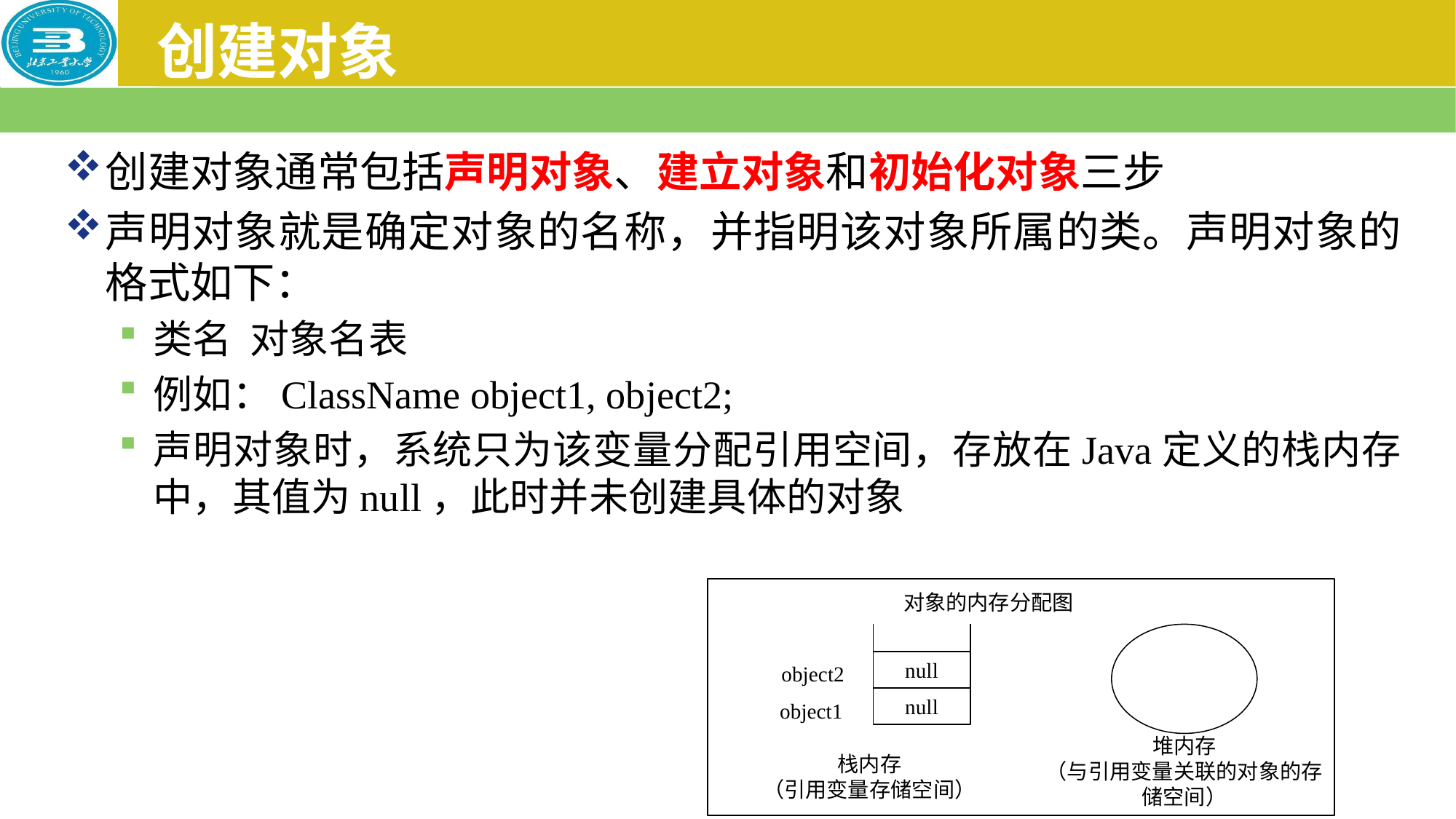

# 创建对象
创建对象通常包括声明对象、建立对象和初始化对象三步
声明对象就是确定对象的名称，并指明该对象所属的类。声明对象的格式如下：
类名  对象名表
例如：ClassName object1, object2;
声明对象时，系统只为该变量分配引用空间，存放在Java定义的栈内存中，其值为null，此时并未创建具体的对象

对象的内存分配图
null
object2
null
object1

堆内存
（与引用变量关联的对象的存储空间）
栈内存
（引用变量存储空间）